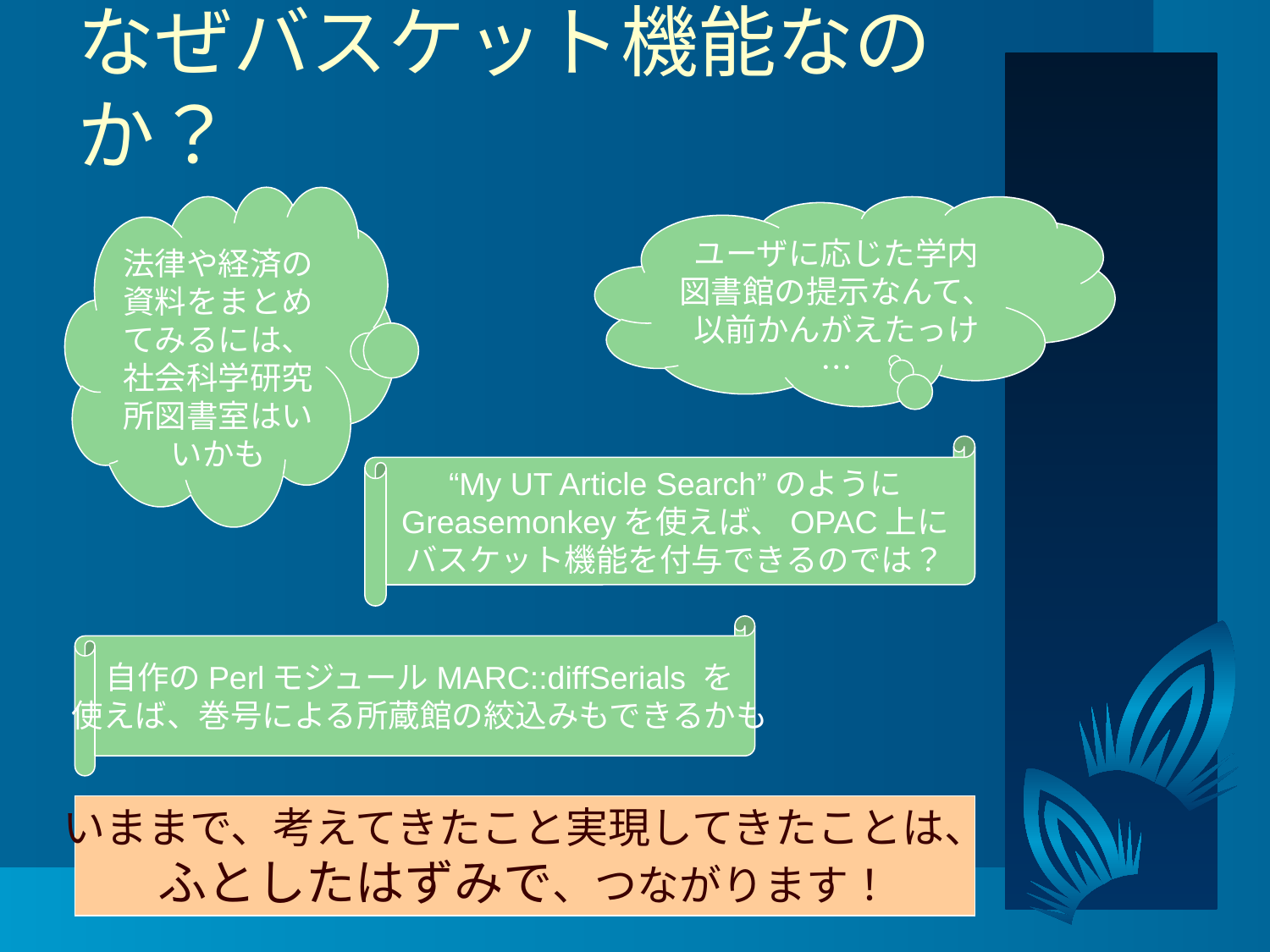

# なぜバスケット機能なのか？
法律や経済の資料をまとめてみるには、
社会科学研究所図書室はいいかも
ユーザに応じた学内図書館の提示なんて、
以前かんがえたっけ…
“My UT Article Search”のように
Greasemonkeyを使えば、OPAC上に
バスケット機能を付与できるのでは？
自作のPerlモジュールMARC::diffSerials を
使えば、巻号による所蔵館の絞込みもできるかも
いままで、考えてきたこと実現してきたことは、
ふとしたはずみで、つながります！